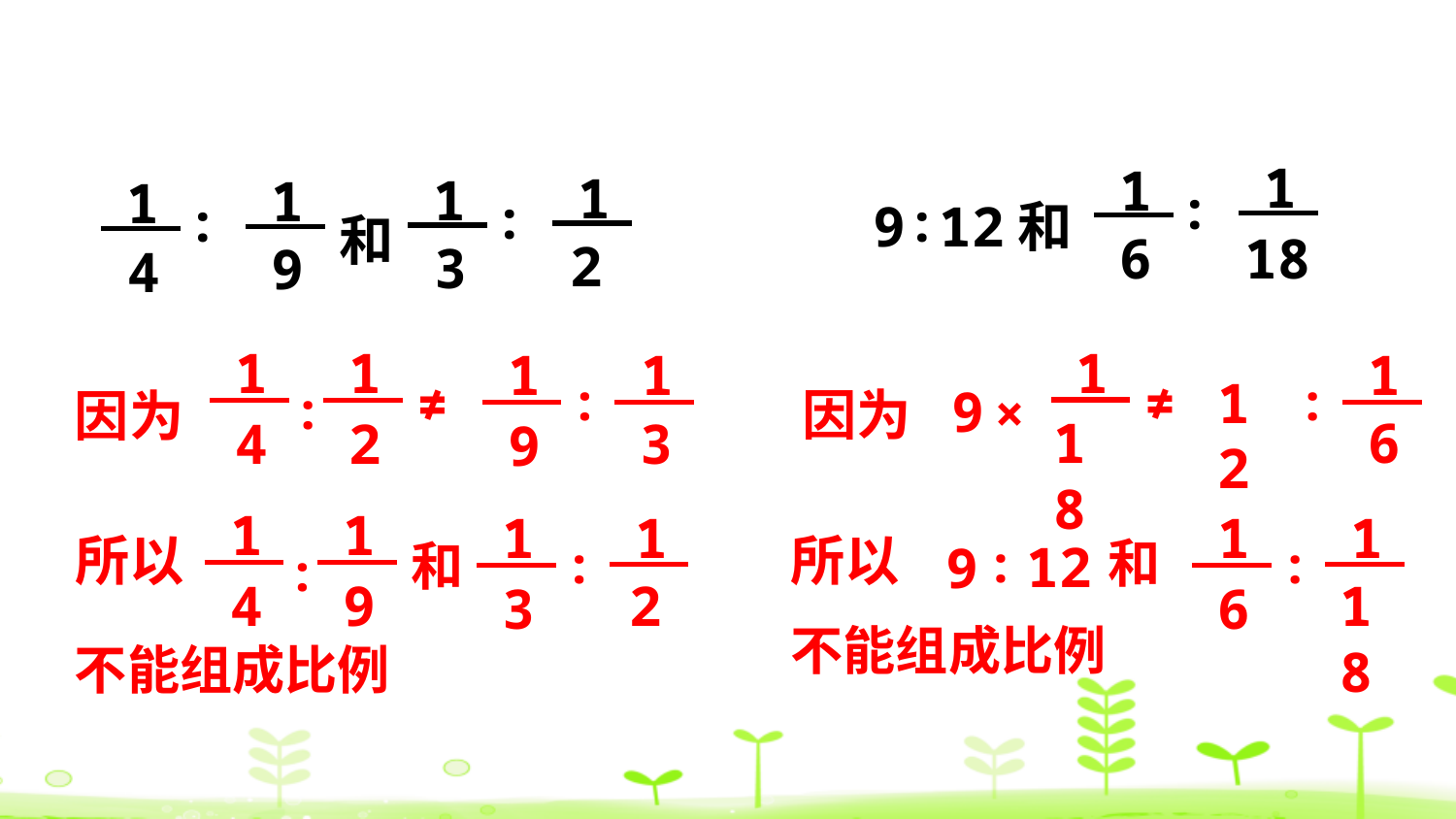

1
18
1
6
∶
9∶12和
1
2
1
3
∶
1
9
1
4
∶
和
1
18
1
6
12
≠
∶
9
×
因为
1
4
1
2
1
3
1
9
≠
∶
∶
因为
1
4
1
9
1
2
1
3
和
∶
∶
不能组成比例
所以
1
18
1
6
和
12
9
∶
∶
不能组成比例
所以